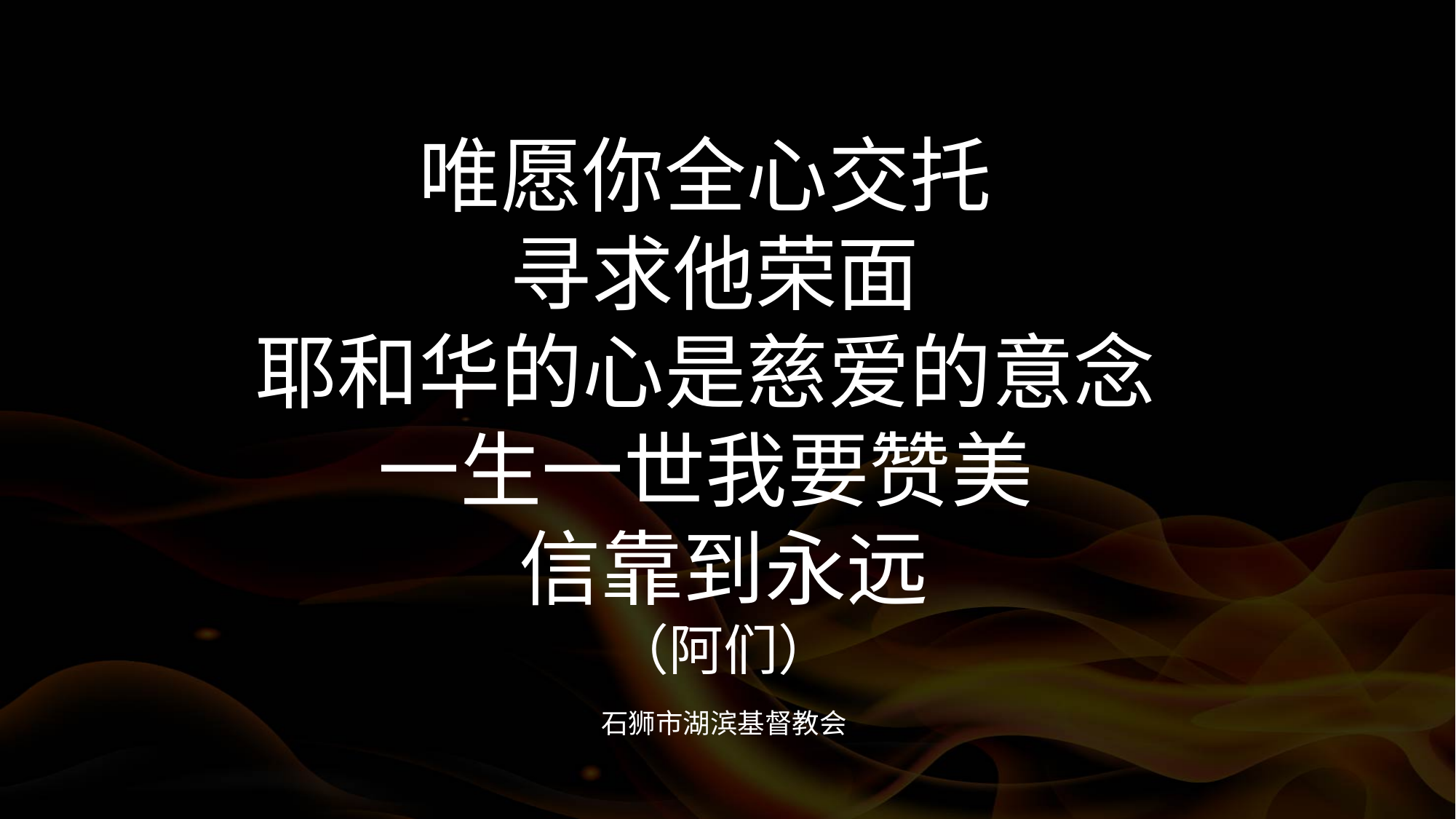

唯愿你全心交托
寻求他荣面
耶和华的心是慈爱的意念
一生一世我要赞美
信靠到永远
（阿们）

石狮市湖滨基督教会